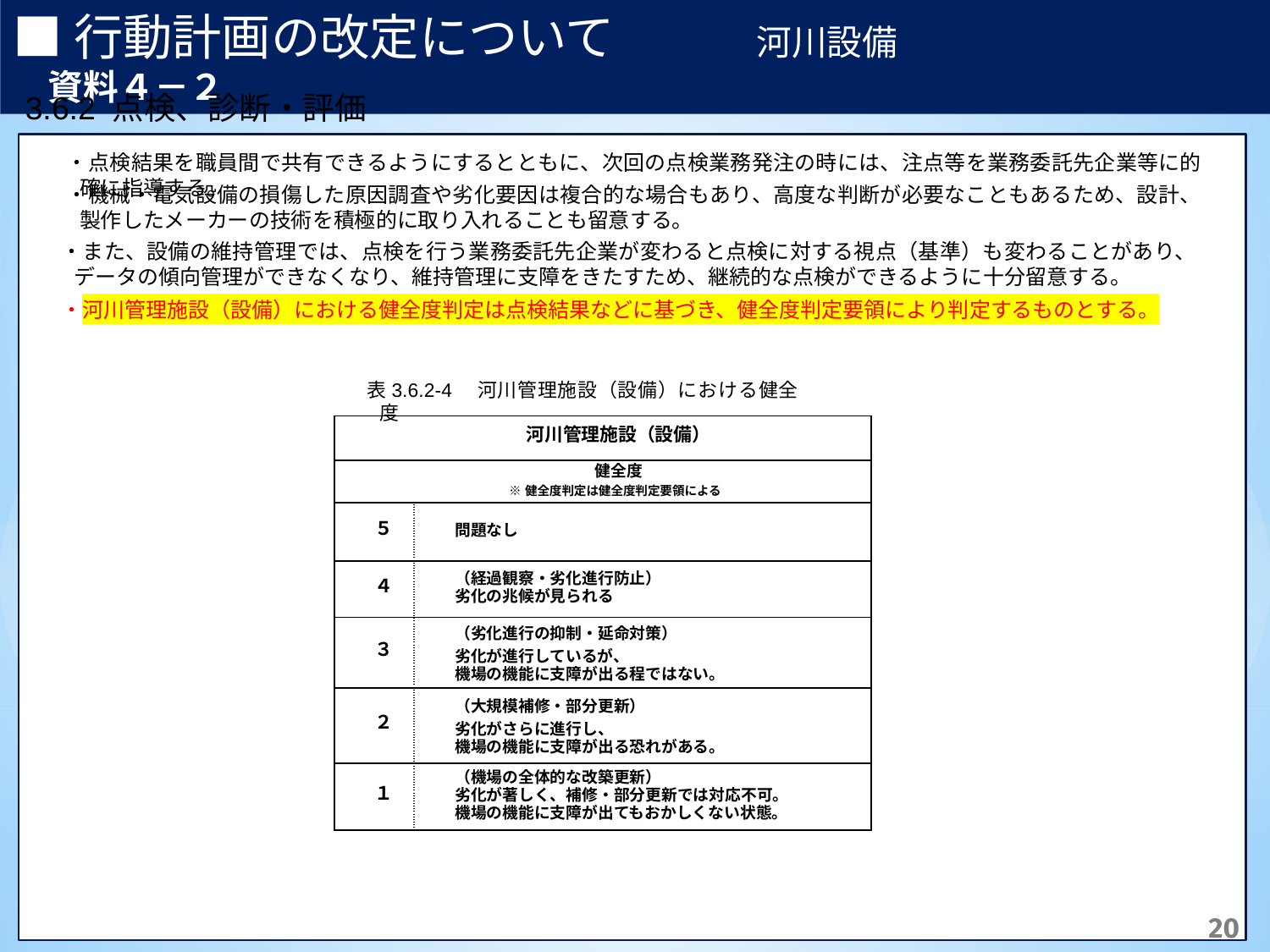

■行動計画の改定について　　　　河川設備　　　　　　　　　　　資料４－２
3.6.2 点検、診断・評価

・点検結果を職員間で共有できるようにするとともに、次回の点検業務発注の時には、注点等を業務委託先企業等に的確に指導する。
・機械・電気設備の損傷した原因調査や劣化要因は複合的な場合もあり、高度な判断が必要なこともあるため、設計、製作したメーカーの技術を積極的に取り入れることも留意する。
・また、設備の維持管理では、点検を行う業務委託先企業が変わると点検に対する視点（基準）も変わることがあり、データの傾向管理ができなくなり、維持管理に支障をきたすため、継続的な点検ができるように十分留意する。
・河川管理施設（設備）における健全度判定は点検結果などに基づき、健全度判定要領により判定するものとする。
表3.6.2-4　河川管理施設（設備）における健全度
| 河川管理施設（設備） |  |
| --- | --- |
| 健全度 ※健全度判定は健全度判定要領による |  |
| ５ | 問題なし |
| ４ | （経過観察・劣化進行防止） 劣化の兆候が見られる |
| ３ | （劣化進行の抑制・延命対策） 劣化が進行しているが、 機場の機能に支障が出る程ではない。 |
| ２ | （大規模補修・部分更新） 劣化がさらに進行し、 機場の機能に支障が出る恐れがある。 |
| １ | （機場の全体的な改築更新） 劣化が著しく、補修・部分更新では対応不可。 機場の機能に支障が出てもおかしくない状態。 |

20